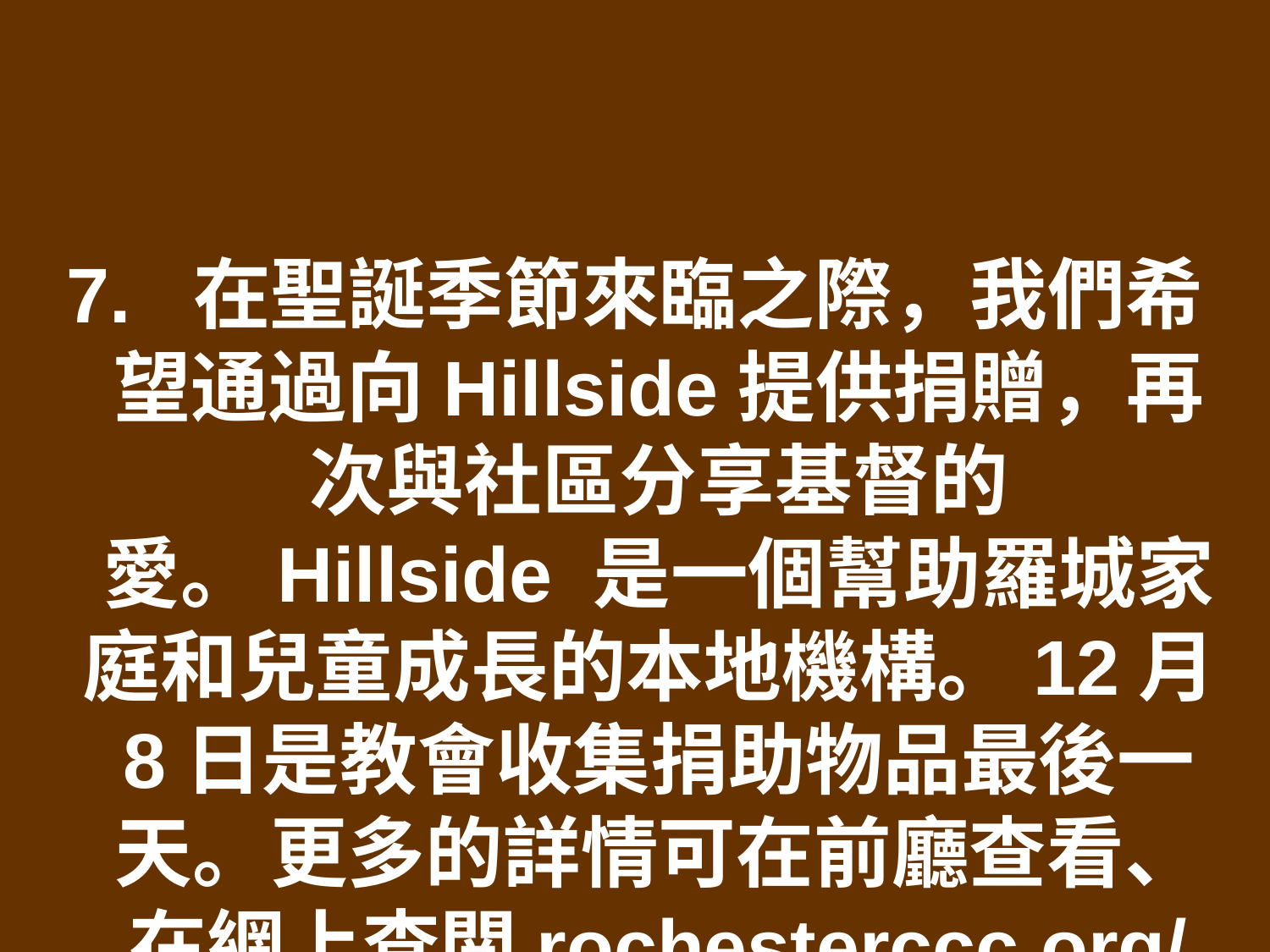

7.  在聖誕季節來臨之際，我們希望通過向Hillside提供捐贈，再次與社區分享基督的愛。Hillside 是一個幫助羅城家庭和兒童成長的本地機構。12月8日是教會收集捐助物品最後一天。更多的詳情可在前廳查看、在網上查閲rochesterccc.org/hillside，或聯係Mazie Tai姐妹。